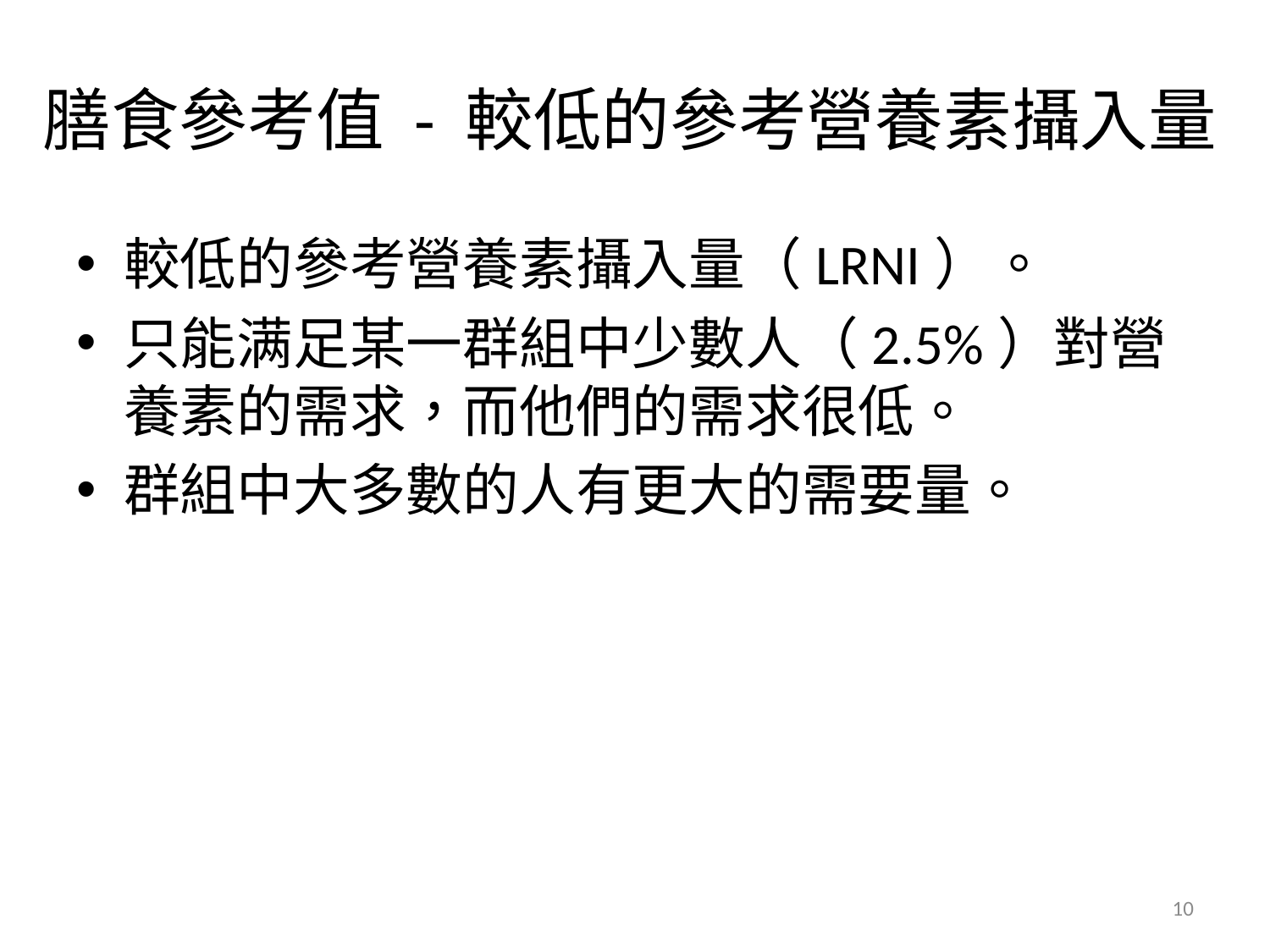

# 膳食參考值 - 較低的參考營養素攝入量
較低的參考營養素攝入量（LRNI）。
只能满足某一群組中少數人（2.5%）對營養素的需求，而他們的需求很低。
群組中大多數的人有更大的需要量。
10